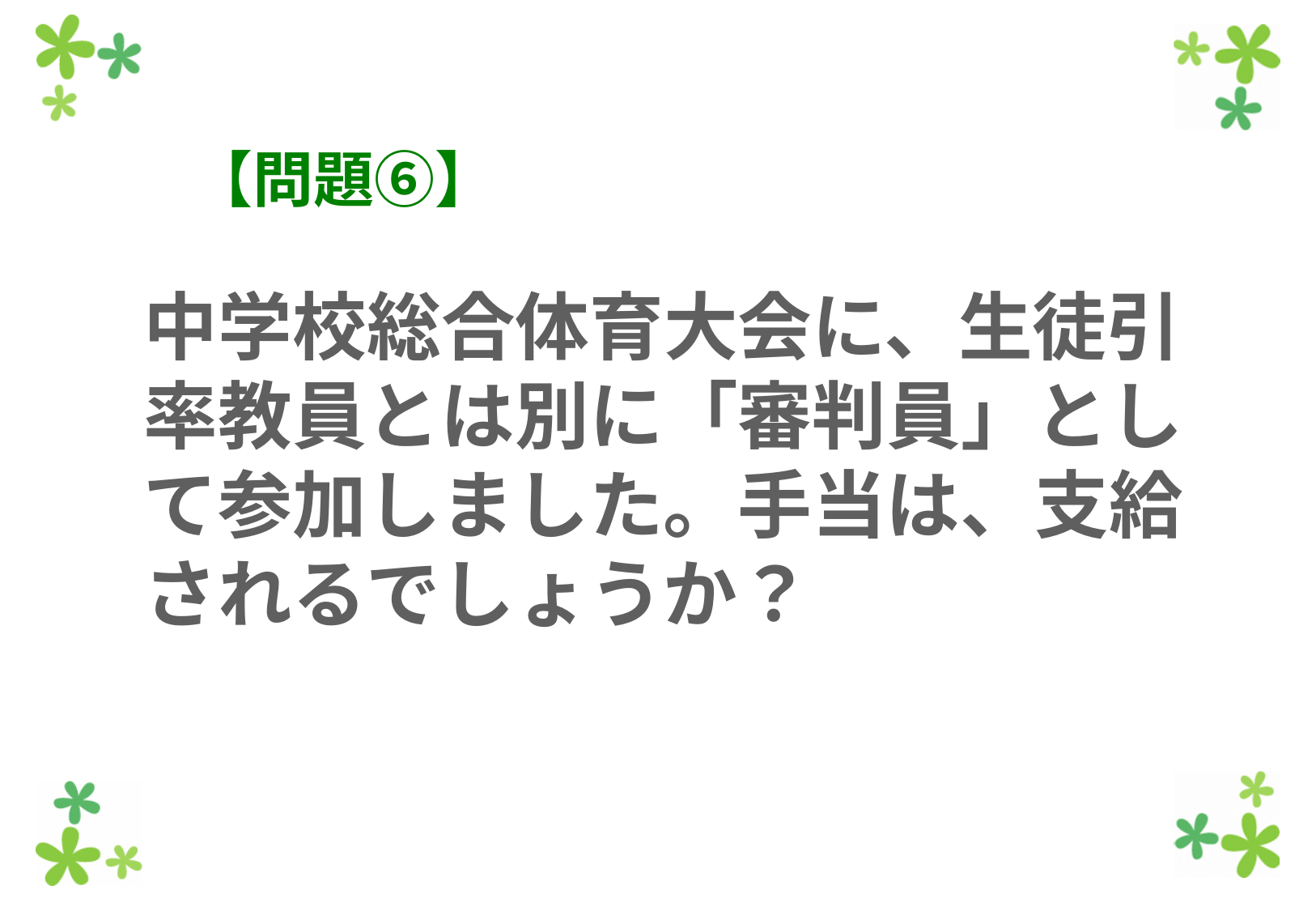

# 【問題⑥】
中学校総合体育大会に、生徒引率教員とは別に「審判員」として参加しました。手当は、支給されるでしょうか？